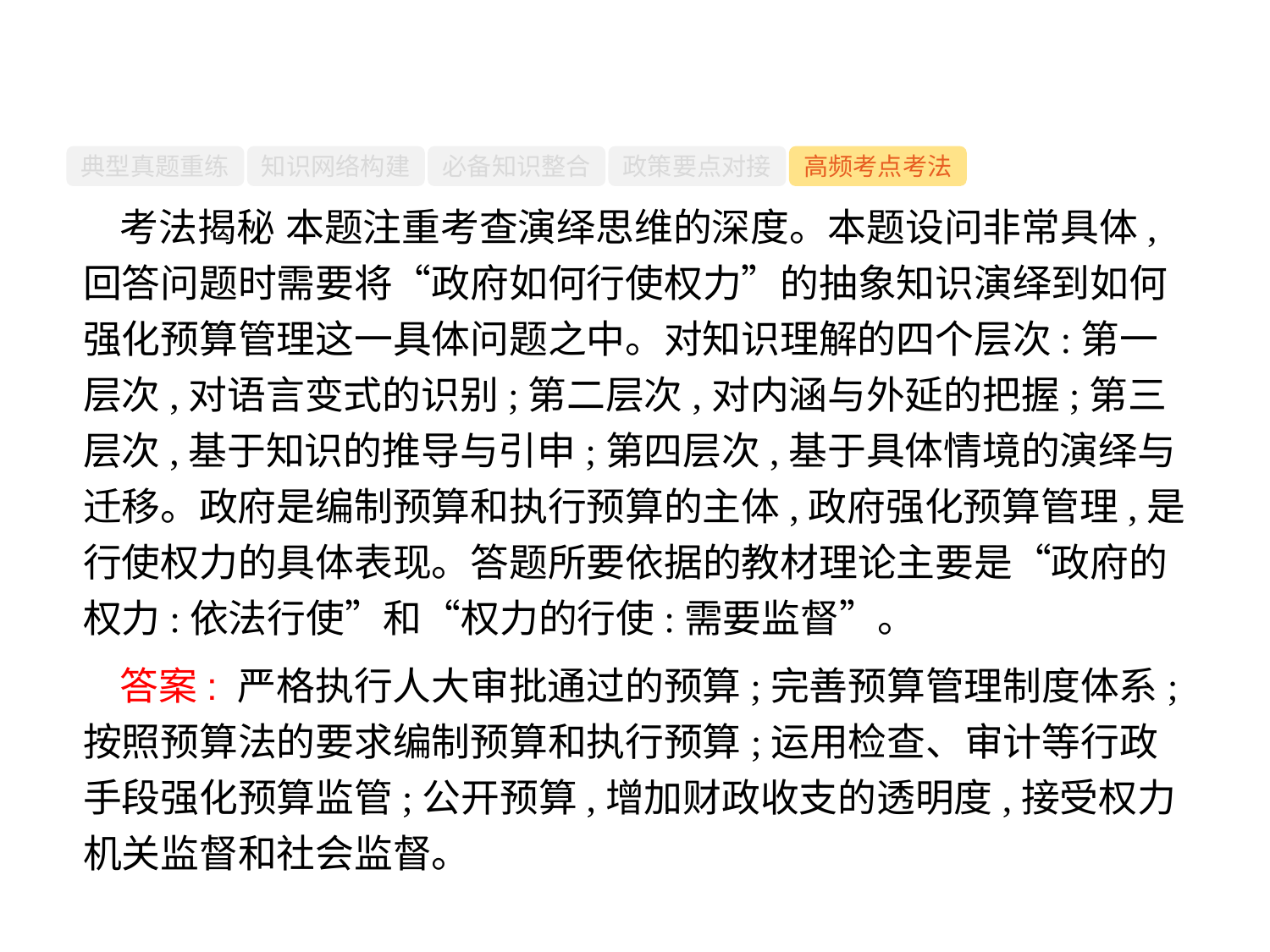

-64-
典型真题重练
知识网络构建
必备知识整合
政策要点对接
高频考点考法
考法揭秘 本题注重考查演绎思维的深度。本题设问非常具体,回答问题时需要将“政府如何行使权力”的抽象知识演绎到如何强化预算管理这一具体问题之中。对知识理解的四个层次:第一层次,对语言变式的识别;第二层次,对内涵与外延的把握;第三层次,基于知识的推导与引申;第四层次,基于具体情境的演绎与迁移。政府是编制预算和执行预算的主体,政府强化预算管理,是行使权力的具体表现。答题所要依据的教材理论主要是“政府的权力:依法行使”和“权力的行使:需要监督”。
答案: 严格执行人大审批通过的预算;完善预算管理制度体系;按照预算法的要求编制预算和执行预算;运用检查、审计等行政手段强化预算监管;公开预算,增加财政收支的透明度,接受权力机关监督和社会监督。